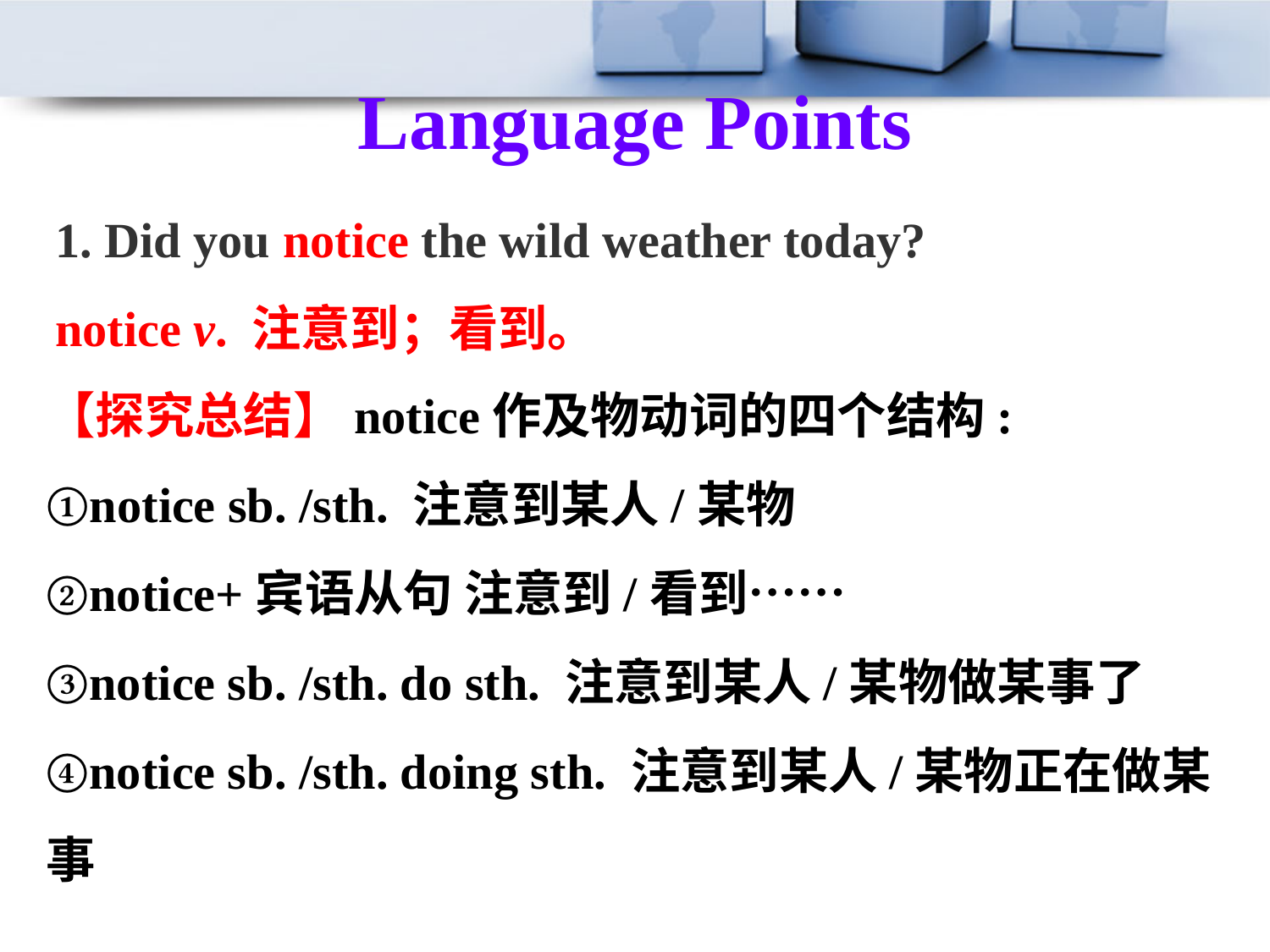

Language Points
1. Did you notice the wild weather today?
notice v. 注意到；看到。
【探究总结】notice作及物动词的四个结构:
①notice sb. /sth. 注意到某人/某物
②notice+宾语从句 注意到/看到……
③notice sb. /sth. do sth. 注意到某人/某物做某事了
④notice sb. /sth. doing sth. 注意到某人/某物正在做某事